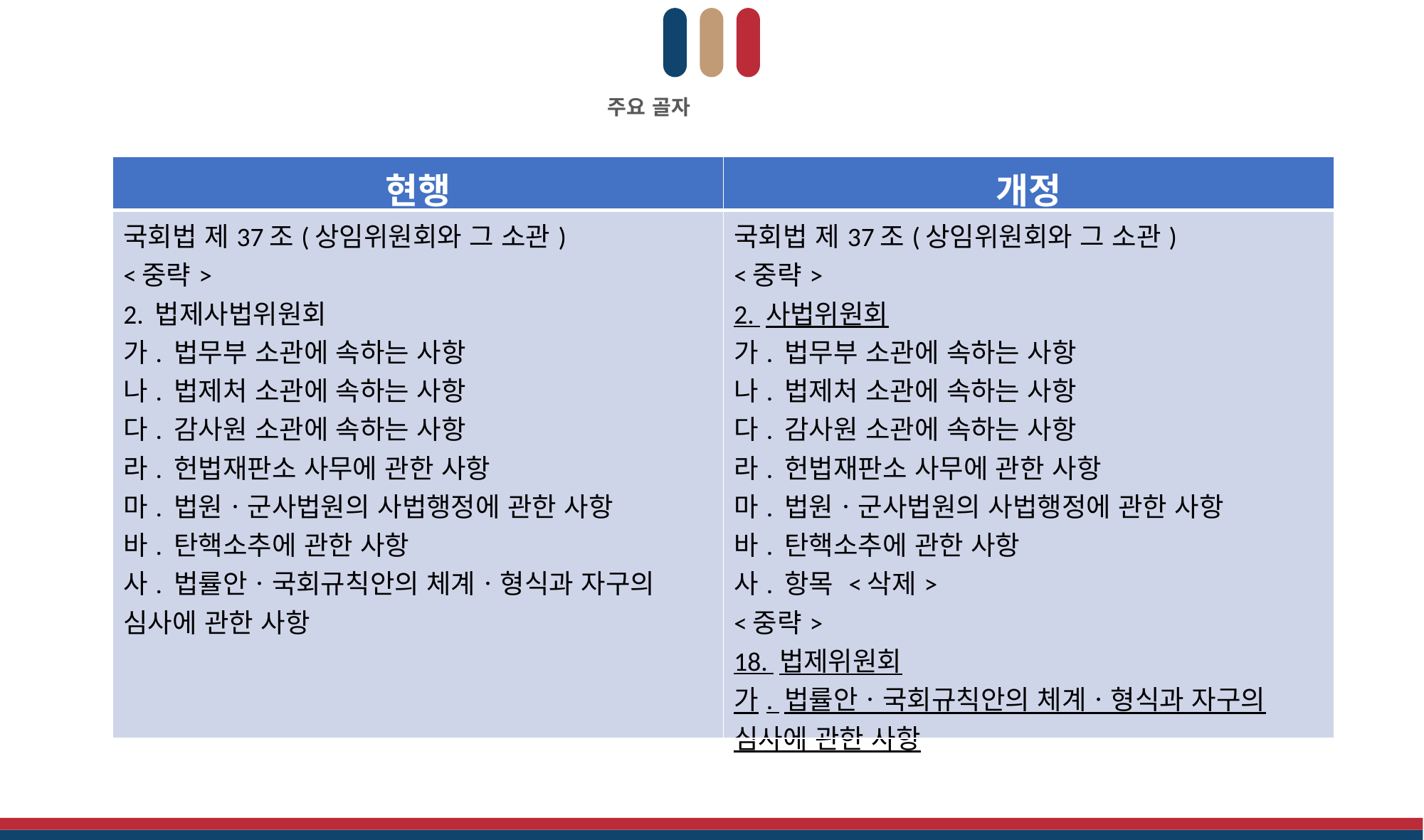

주요 골자

| 현행 | 개정 |
| --- | --- |
| 국회법 제37조(상임위원회와 그 소관) <중략> 2. 법제사법위원회 가. 법무부 소관에 속하는 사항 나. 법제처 소관에 속하는 사항 다. 감사원 소관에 속하는 사항 라. 헌법재판소 사무에 관한 사항 마. 법원ㆍ군사법원의 사법행정에 관한 사항 바. 탄핵소추에 관한 사항 사. 법률안ㆍ국회규칙안의 체계ㆍ형식과 자구의 심사에 관한 사항 | 국회법 제37조(상임위원회와 그 소관) <중략> 2. 사법위원회 가. 법무부 소관에 속하는 사항 나. 법제처 소관에 속하는 사항 다. 감사원 소관에 속하는 사항 라. 헌법재판소 사무에 관한 사항 마. 법원ㆍ군사법원의 사법행정에 관한 사항 바. 탄핵소추에 관한 사항 사. 항목 <삭제> <중략> 18. 법제위원회 가. 법률안ㆍ국회규칙안의 체계ㆍ형식과 자구의 심사에 관한 사항 |